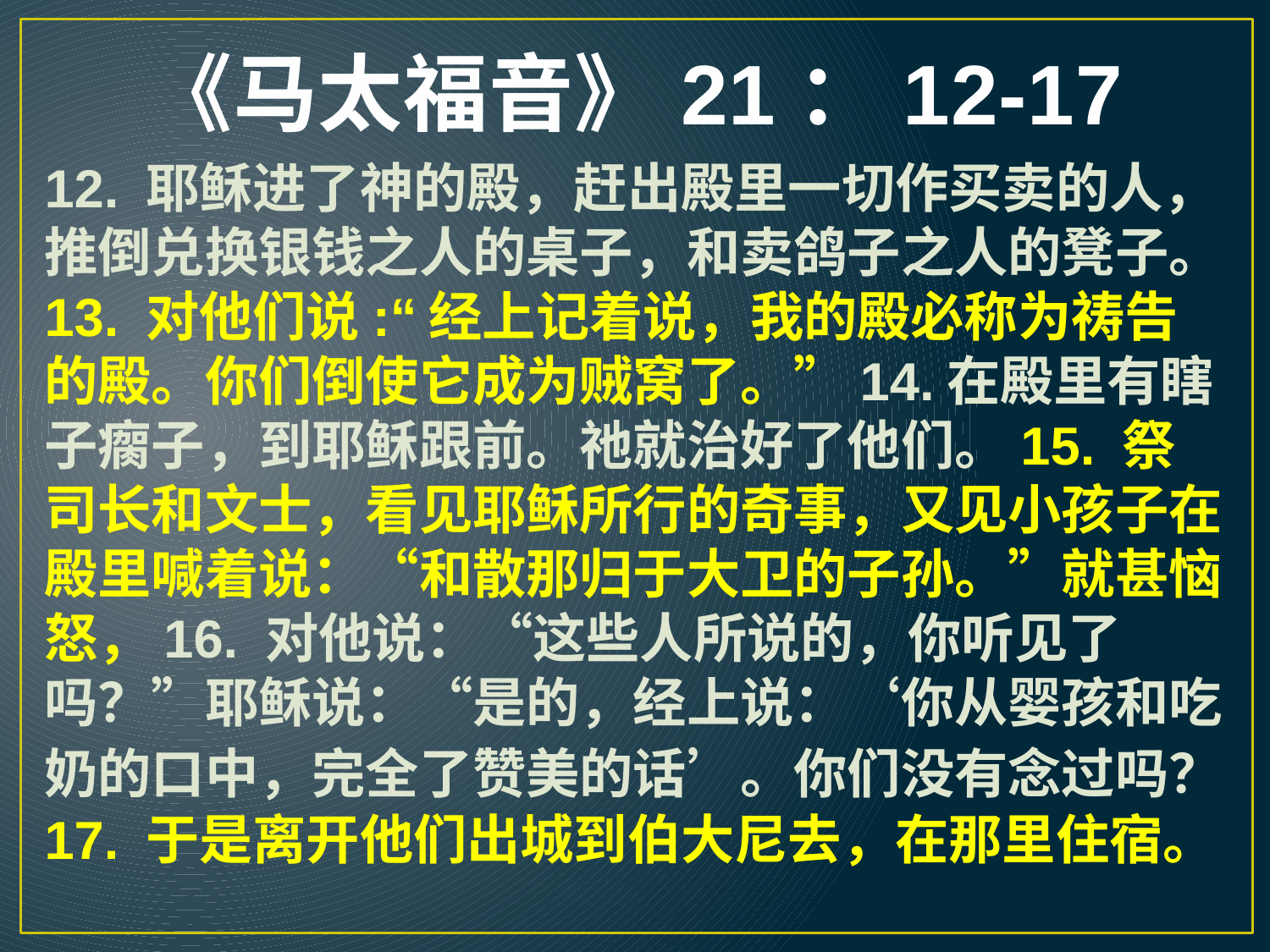

# 《马太福音》21：12-17
12. 耶稣进了神的殿，赶出殿里一切作买卖的人，推倒兑换银钱之人的桌子，和卖鸽子之人的凳子。13. 对他们说:“经上记着说，我的殿必称为祷告的殿。你们倒使它成为贼窝了。”14.在殿里有瞎子瘸子，到耶稣跟前。祂就治好了他们。15. 祭司长和文士，看见耶稣所行的奇事，又见小孩子在殿里喊着说：“和散那归于大卫的子孙。”就甚恼怒，16. 对他说：“这些人所说的，你听见了吗？”耶稣说：“是的，经上说：‘你从婴孩和吃奶的口中，完全了赞美的话’。你们没有念过吗？ 17. 于是离开他们出城到伯大尼去，在那里住宿。